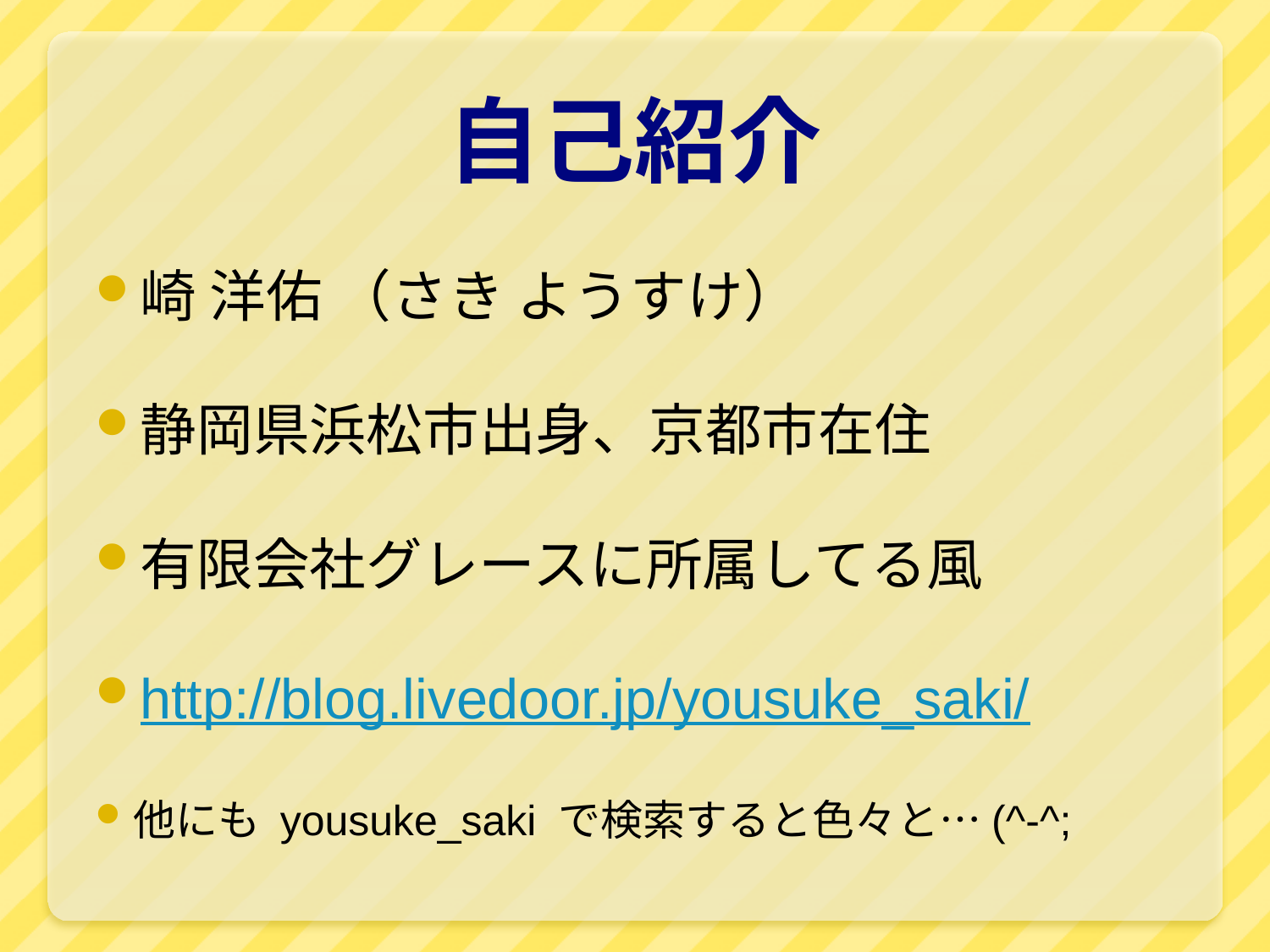

# 自己紹介
崎 洋佑 （さき ようすけ）
静岡県浜松市出身、京都市在住
有限会社グレースに所属してる風
http://blog.livedoor.jp/yousuke_saki/
他にも yousuke_saki で検索すると色々と…(^-^;